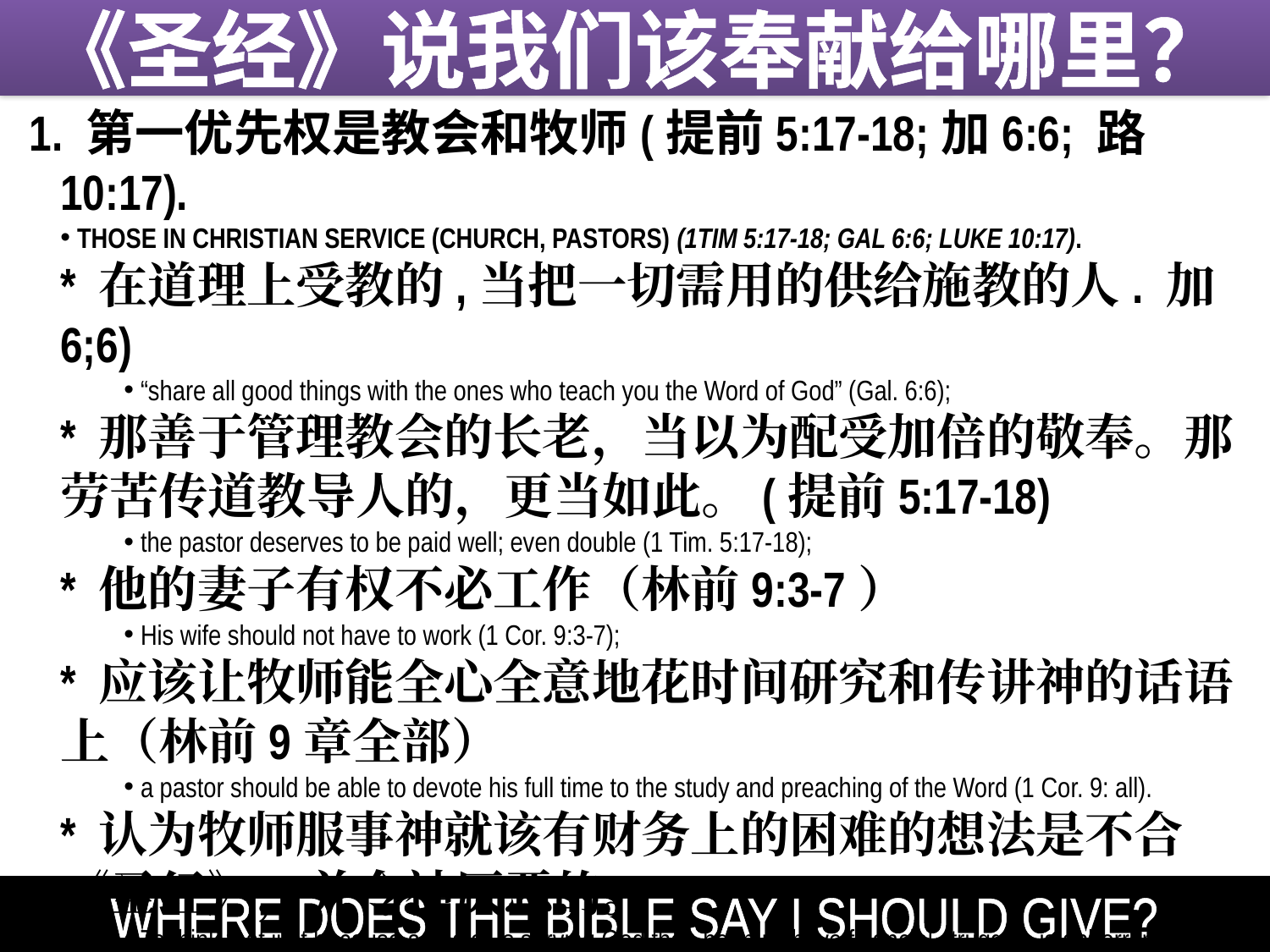

《圣经》说我们该奉献给哪里？
1. 第一优先权是教会和牧师(提前5:17-18;加6:6; 路10:17).
THOSE IN CHRISTIAN SERVICE (CHURCH, PASTORS) (1TIM 5:17-18; GAL 6:6; LUKE 10:17).
	* 在道理上受教的,当把一切需用的供给施教的人. 加6;6)
“share all good things with the ones who teach you the Word of God” (Gal. 6:6);
	* 那善于管理教会的长老，当以为配受加倍的敬奉。那劳苦传道教导人的，更当如此。(提前5:17-18)
the pastor deserves to be paid well; even double (1 Tim. 5:17-18);
	* 他的妻子有权不必工作（林前9:3-7）
His wife should not have to work (1 Cor. 9:3-7);
	* 应该让牧师能全心全意地花时间研究和传讲神的话语上（林前9章全部）
a pastor should be able to devote his full time to the study and preaching of the Word (1 Cor. 9: all).
	* 认为牧师服事神就该有财务上的困难的想法是不合《圣经》，并令神厌恶的。
To think that just because a pastor is serving God then he must have financial struggles is abhorrent to God and contrary to Scripture. ,

WHERE DOES THE BIBLE SAY I SHOULD GIVE?